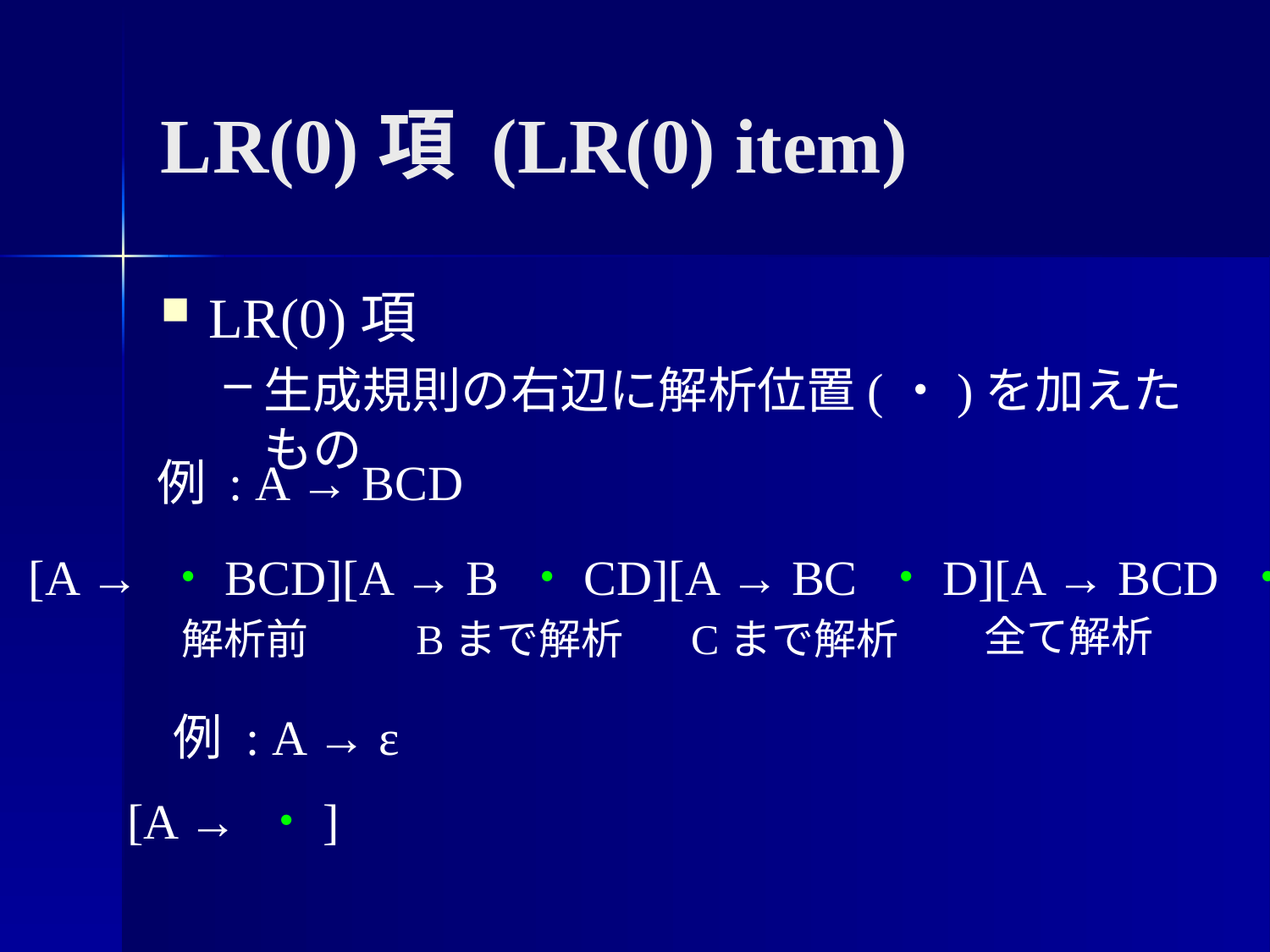

# LR(0)項 (LR(0) item)
LR(0)項
生成規則の右辺に解析位置(・)を加えたもの
例 : A → BCD
[A → ・BCD][A → B ・CD][A → BC ・D][A → BCD ・]
全て解析
Bまで解析
Cまで解析
解析前
例 : A → ε
[A → ・]